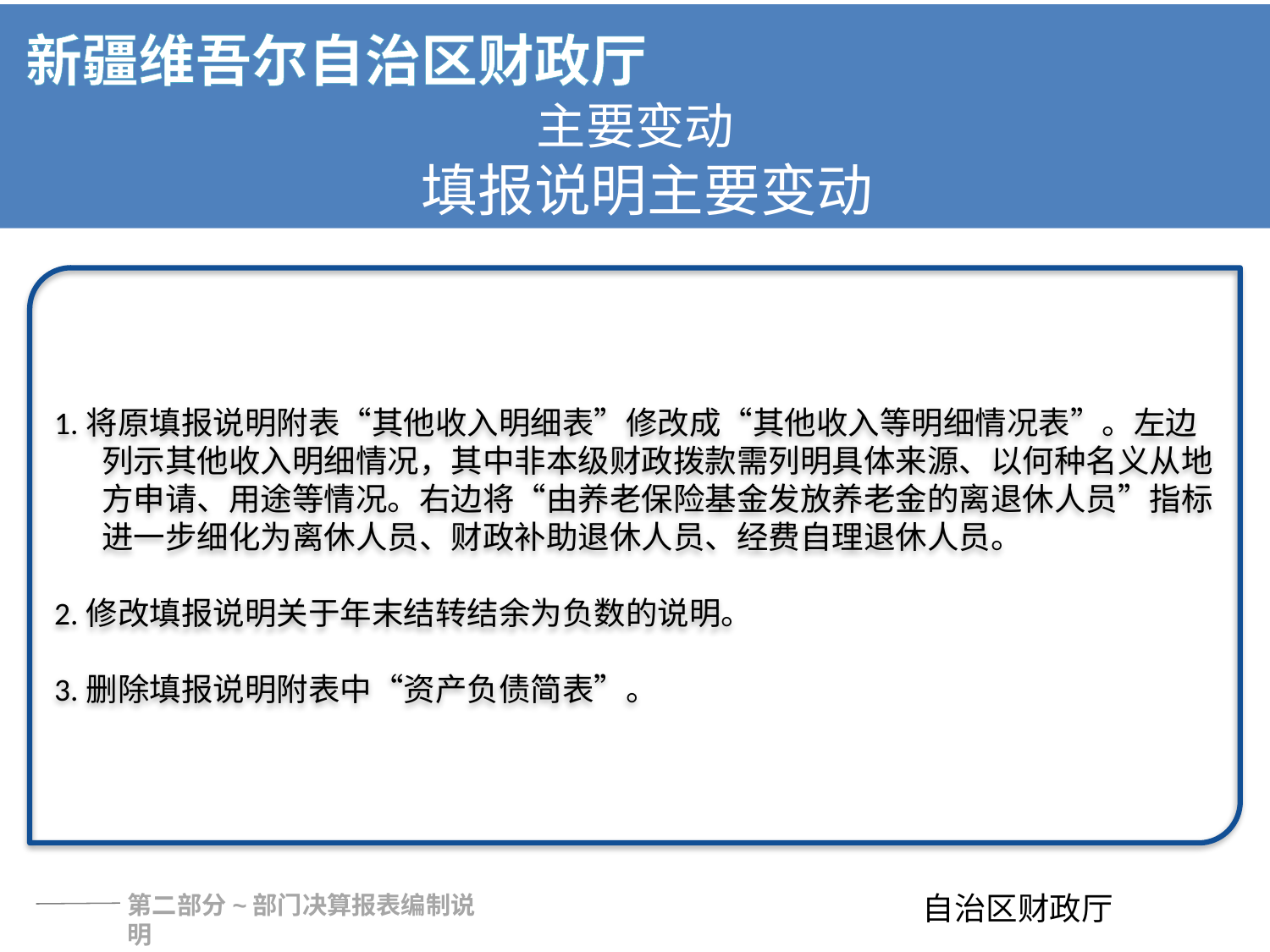

1.将原填报说明附表“其他收入明细表”修改成“其他收入等明细情况表”。左边列示其他收入明细情况，其中非本级财政拨款需列明具体来源、以何种名义从地方申请、用途等情况。右边将“由养老保险基金发放养老金的离退休人员”指标进一步细化为离休人员、财政补助退休人员、经费自理退休人员。

2.修改填报说明关于年末结转结余为负数的说明。

3.删除填报说明附表中“资产负债简表”。

110